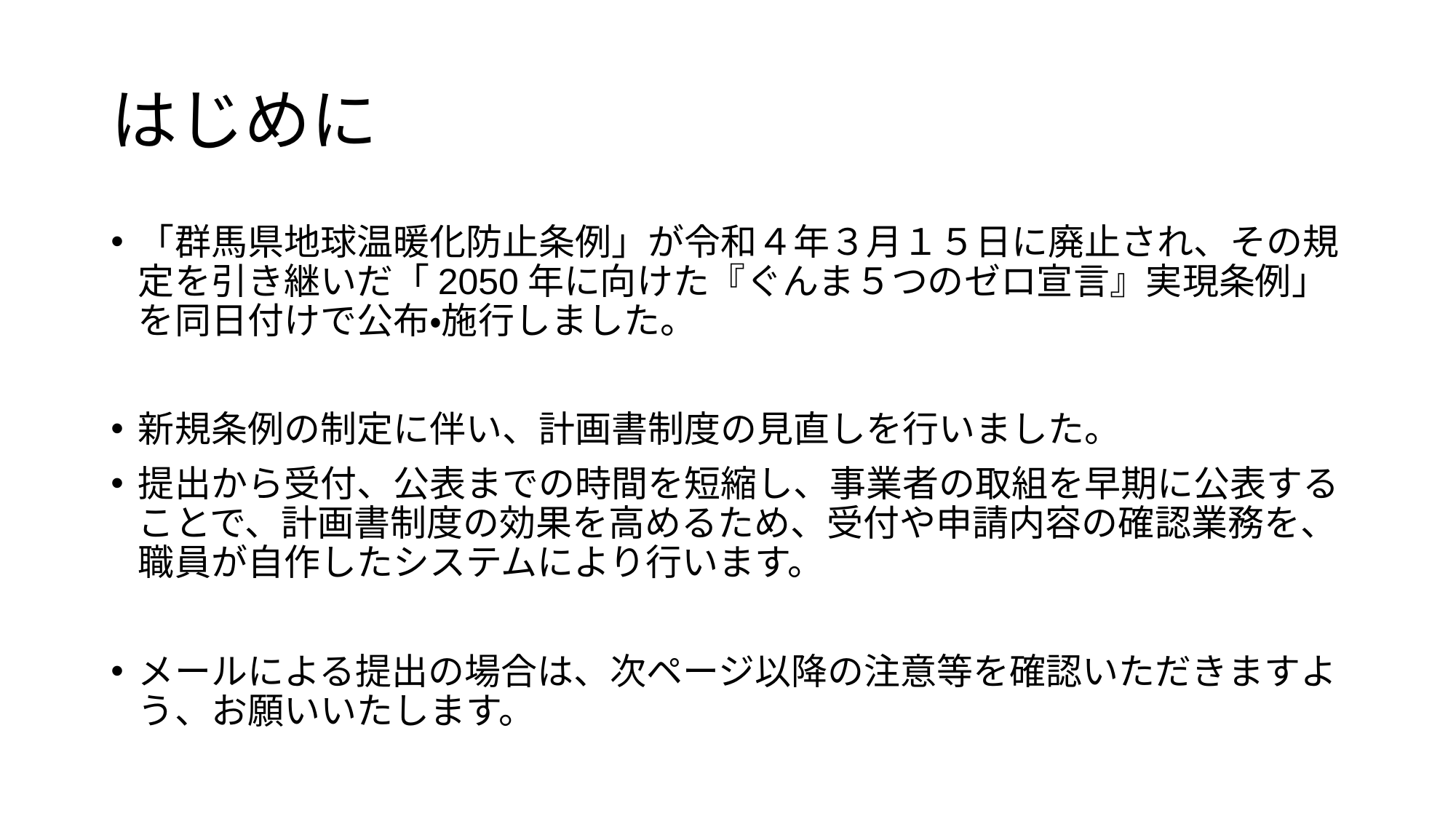

# はじめに
「群馬県地球温暖化防止条例」が令和４年３月１５日に廃止され、その規定を引き継いだ「2050年に向けた『ぐんま５つのゼロ宣言』実現条例」を同日付けで公布・施行しました。

新規条例の制定に伴い、計画書制度の見直しを行いました。
提出から受付、公表までの時間を短縮し、事業者の取組を早期に公表することで、計画書制度の効果を高めるため、受付や申請内容の確認業務を、職員が自作したシステムにより行います。

メールによる提出の場合は、次ページ以降の注意等を確認いただきますよう、お願いいたします。